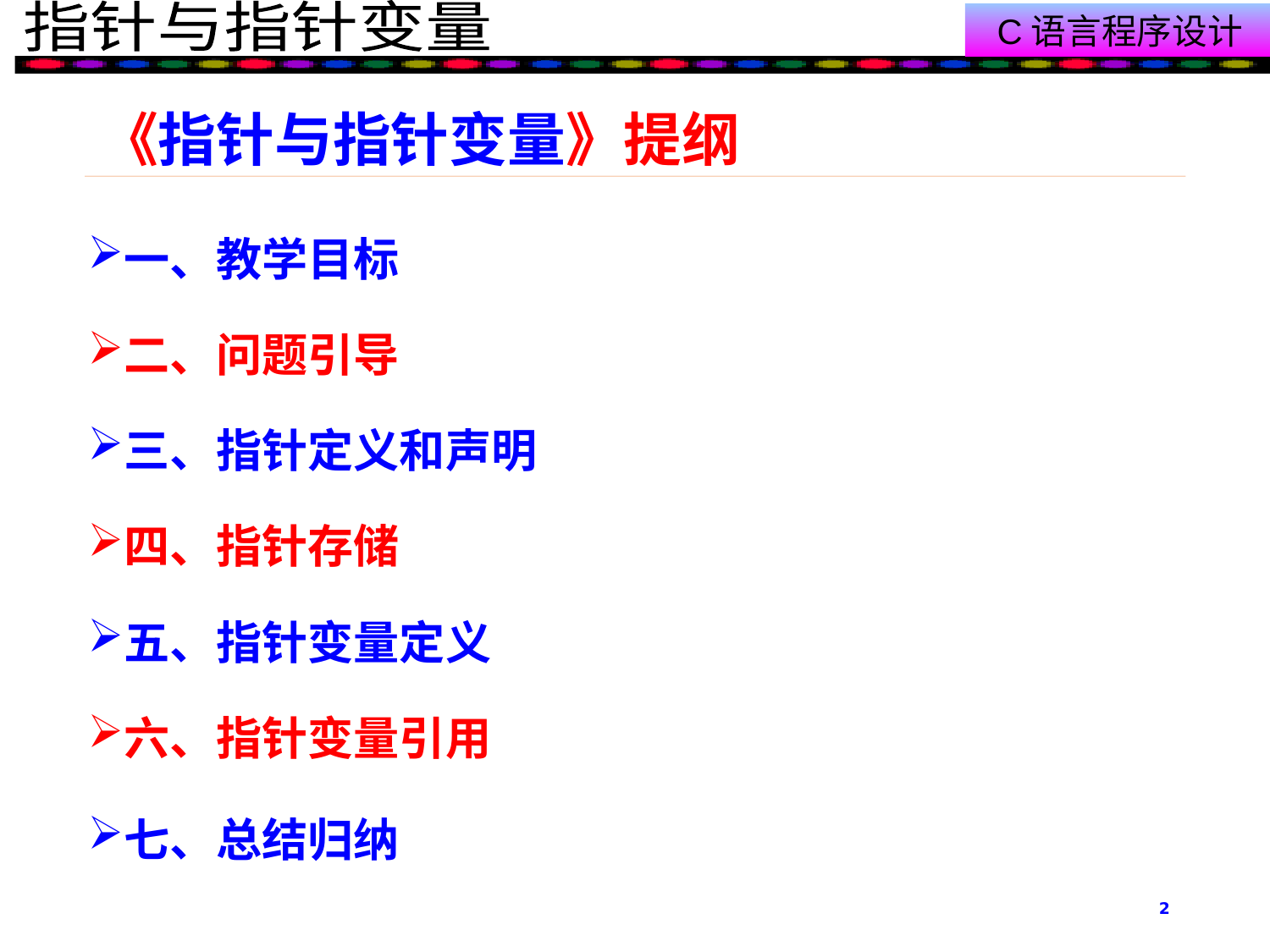

# 《指针与指针变量》提纲
一、教学目标
二、问题引导
三、指针定义和声明
四、指针存储
五、指针变量定义
六、指针变量引用
七、总结归纳

2